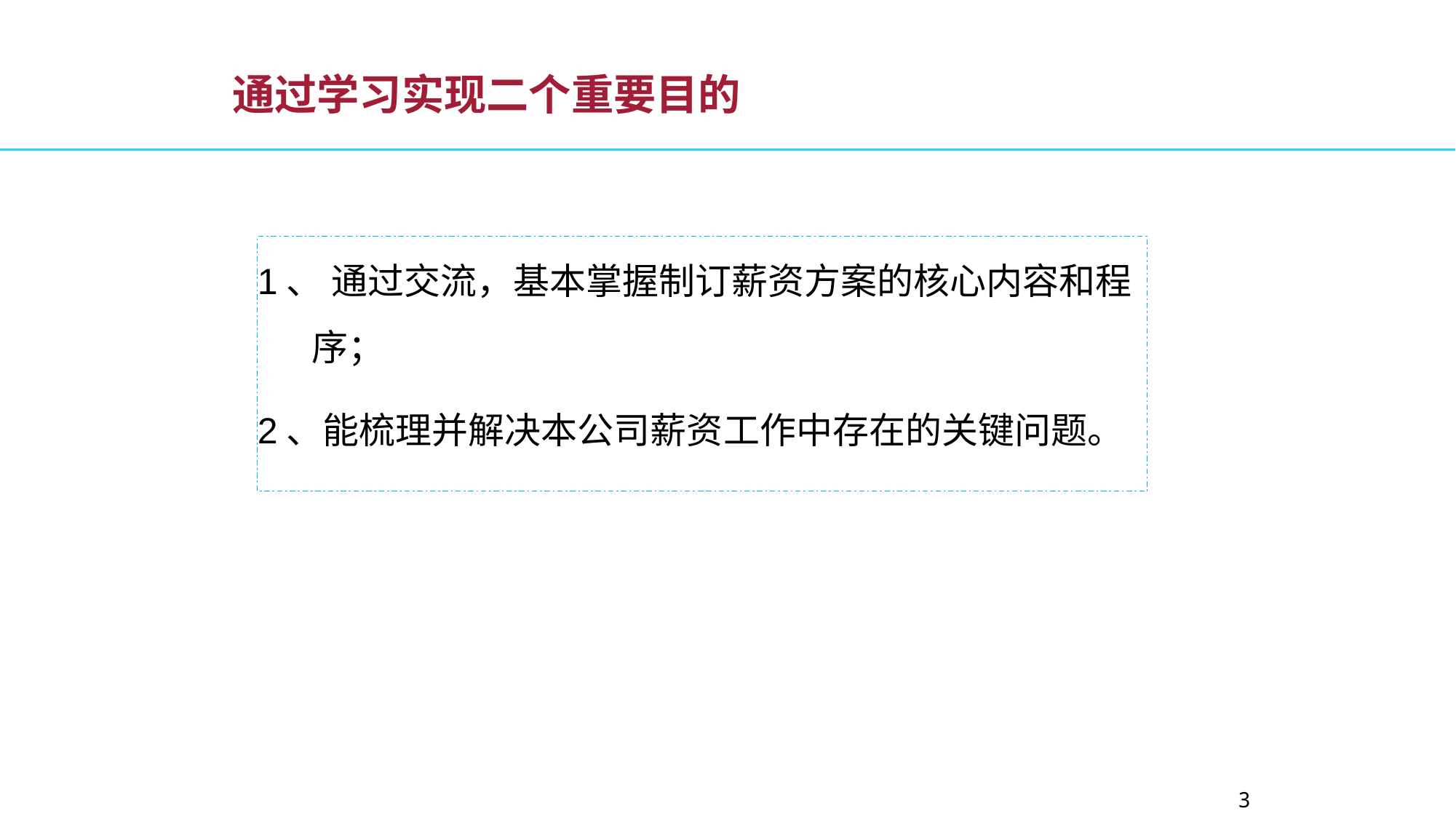

通过学习实现二个重要目的
1、 通过交流，基本掌握制订薪资方案的核心内容和程序；
2、能梳理并解决本公司薪资工作中存在的关键问题。

3